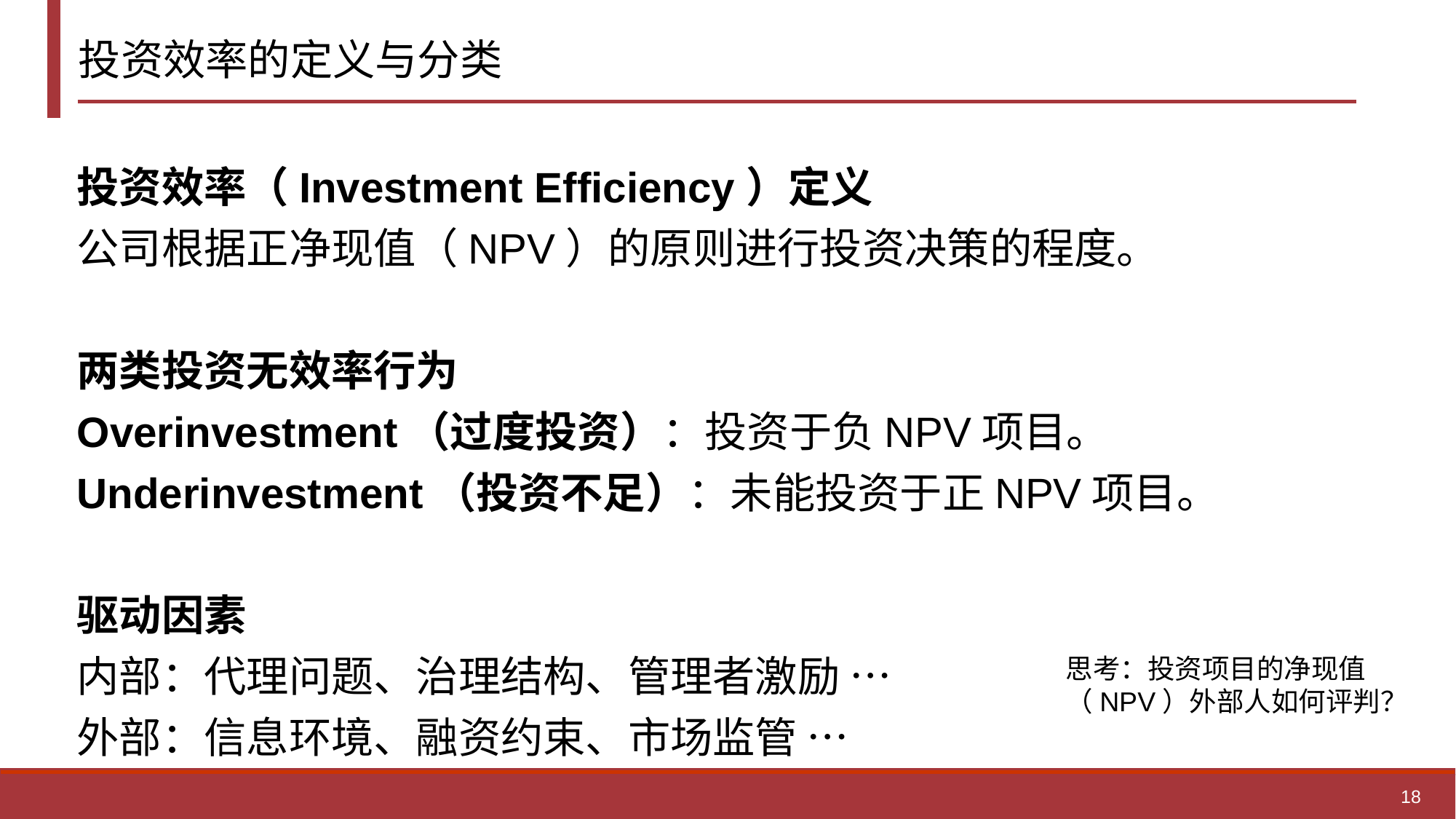

# 投资效率的定义与分类
投资效率（Investment Efficiency）定义
公司根据正净现值（NPV）的原则进行投资决策的程度。

两类投资无效率行为
Overinvestment（过度投资）：投资于负NPV项目。
Underinvestment（投资不足）：未能投资于正NPV项目。

驱动因素
内部：代理问题、治理结构、管理者激励 …
外部：信息环境、融资约束、市场监管 …
思考：投资项目的净现值（NPV）外部人如何评判？
18